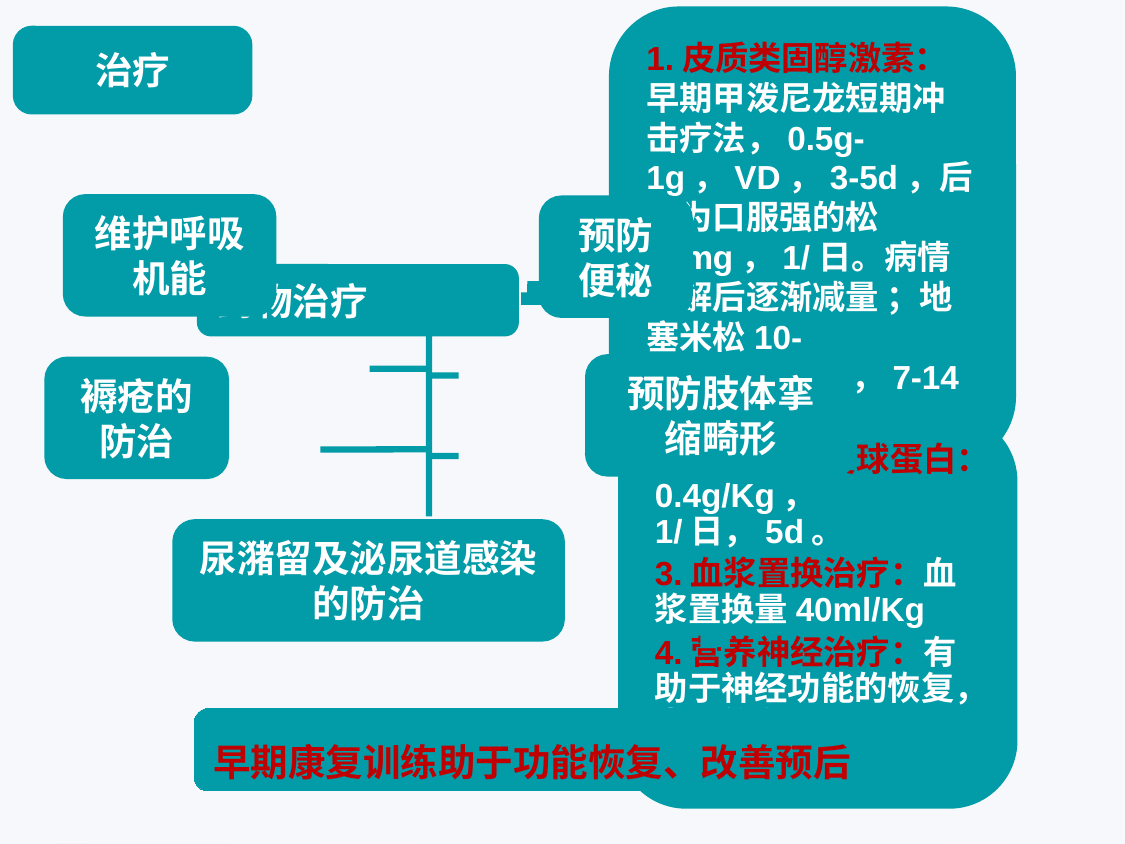

治疗
1.皮质类固醇激素：早期甲泼尼龙短期冲击疗法，0.5g-1g，VD，3-5d，后改为口服强的松60mg，1/日。病情缓解后逐渐减量 ；地塞米松10-20mg，1/日，7-14日一疗程。
维护呼吸机能
预防便秘
药物治疗

预防肢体挛缩畸形
褥疮的防治
2.大剂量免疫球蛋白：0.4g/Kg， 1/日，5d。
3.血浆置换治疗：血浆置换量40ml/Kg
4.营养神经治疗：有助于神经功能的恢复，常用的有Vit B1， Vit B12
尿潴留及泌尿道感染的防治
康复及防治并发症

早期康复训练助于功能恢复、改善预后